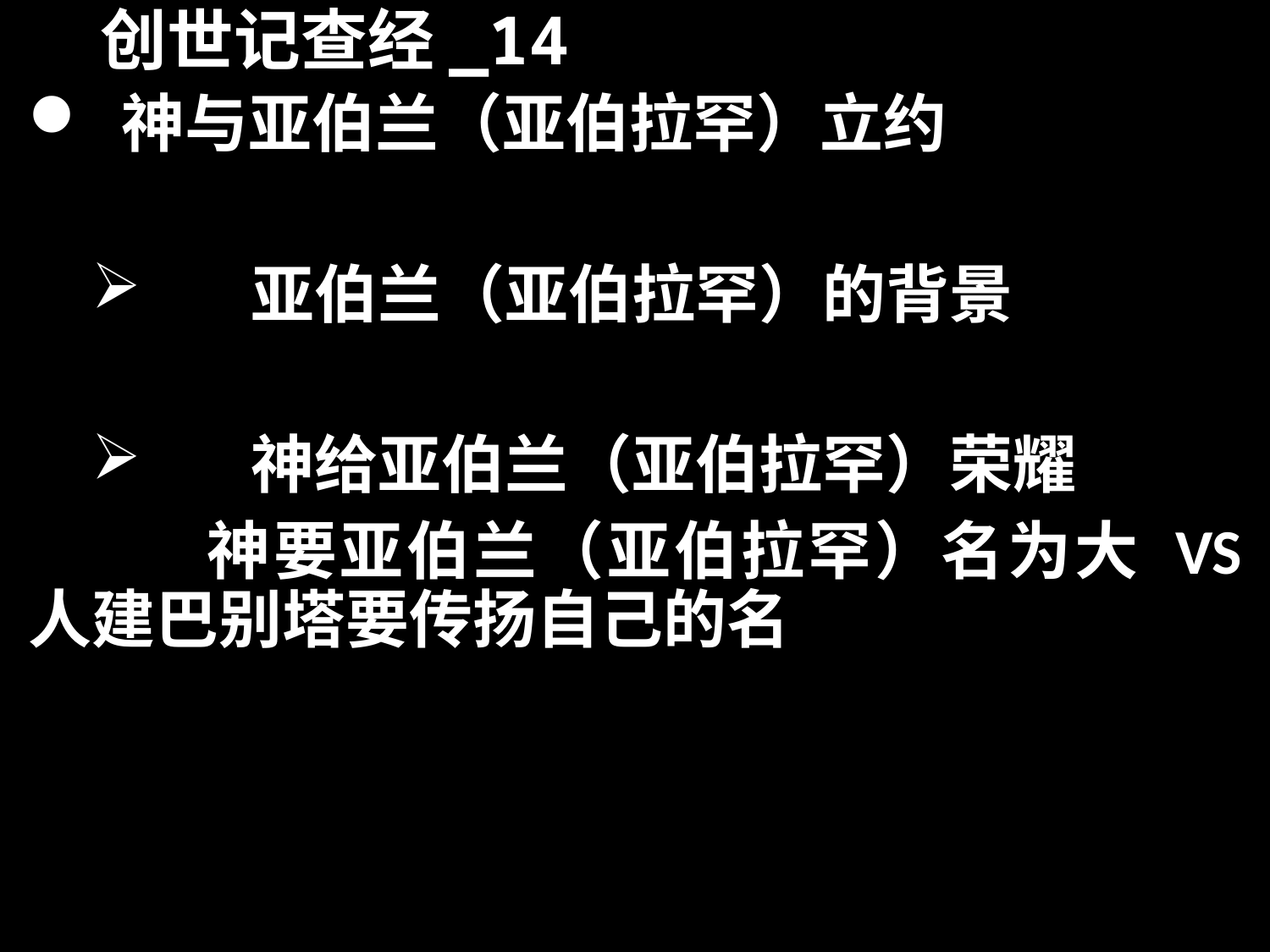

# 创世记查经_14
 神与亚伯兰（亚伯拉罕）立约

	亚伯兰（亚伯拉罕）的背景

	神给亚伯兰（亚伯拉罕）荣耀
         神要亚伯兰（亚伯拉罕）名为大 VS 人建巴别塔要传扬自己的名